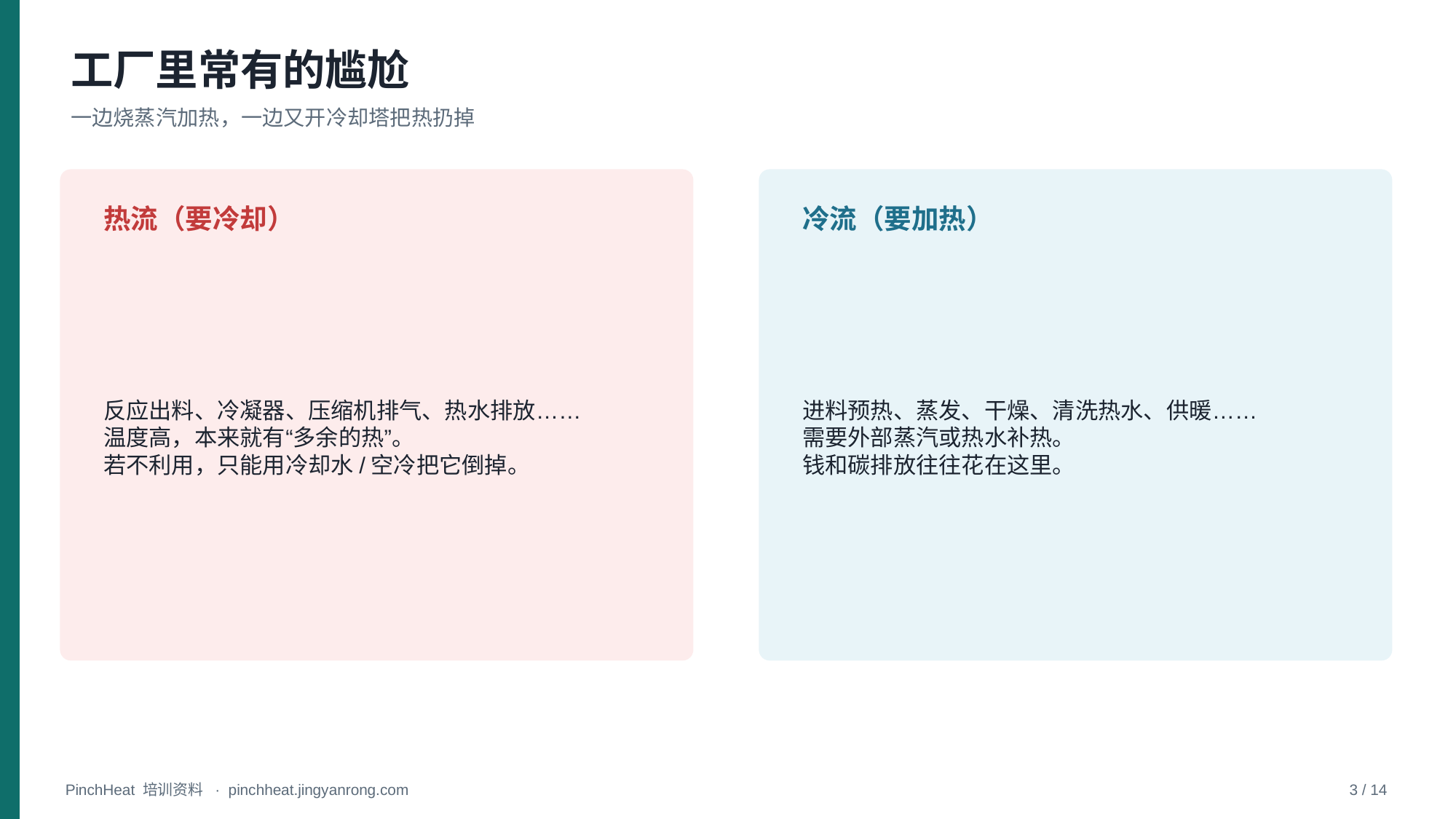

工厂里常有的尴尬
一边烧蒸汽加热，一边又开冷却塔把热扔掉

热流（要冷却）
冷流（要加热）
反应出料、冷凝器、压缩机排气、热水排放……
温度高，本来就有“多余的热”。
若不利用，只能用冷却水/空冷把它倒掉。
进料预热、蒸发、干燥、清洗热水、供暖……
需要外部蒸汽或热水补热。
钱和碳排放往往花在这里。
PinchHeat 培训资料  ·  pinchheat.jingyanrong.com
3 / 14